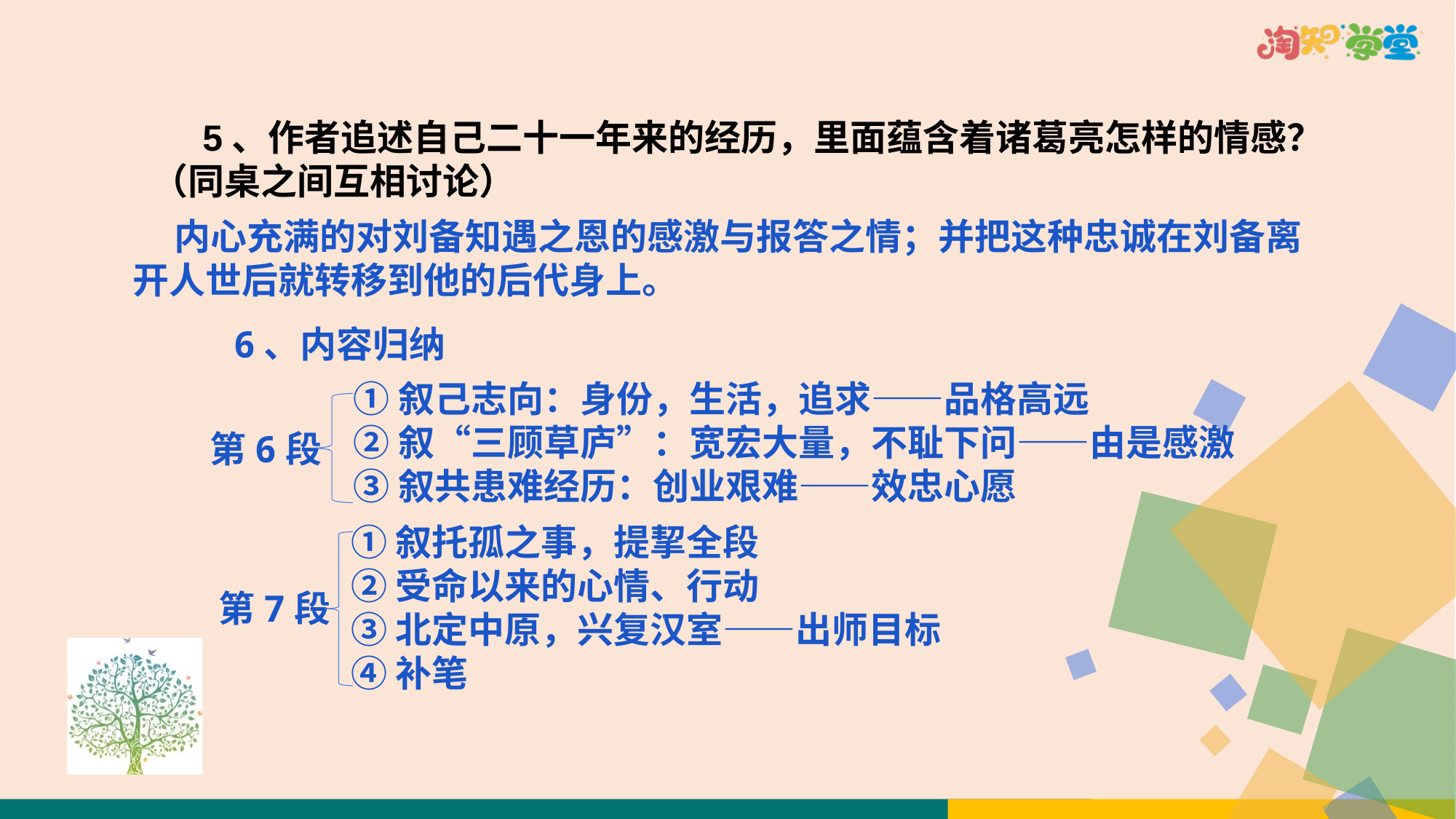

5、作者追述自己二十一年来的经历，里面蕴含着诸葛亮怎样的情感？（同桌之间互相讨论）
    内心充满的对刘备知遇之恩的感激与报答之情；并把这种忠诚在刘备离开人世后就转移到他的后代身上。
6、内容归纳
①叙己志向：身份，生活，追求——品格高远
②叙“三顾草庐”：宽宏大量，不耻下问——由是感激
③叙共患难经历：创业艰难——效忠心愿

第6段
①叙托孤之事，提挈全段
②受命以来的心情、行动
③北定中原，兴复汉室——出师目标
④补笔

第7段